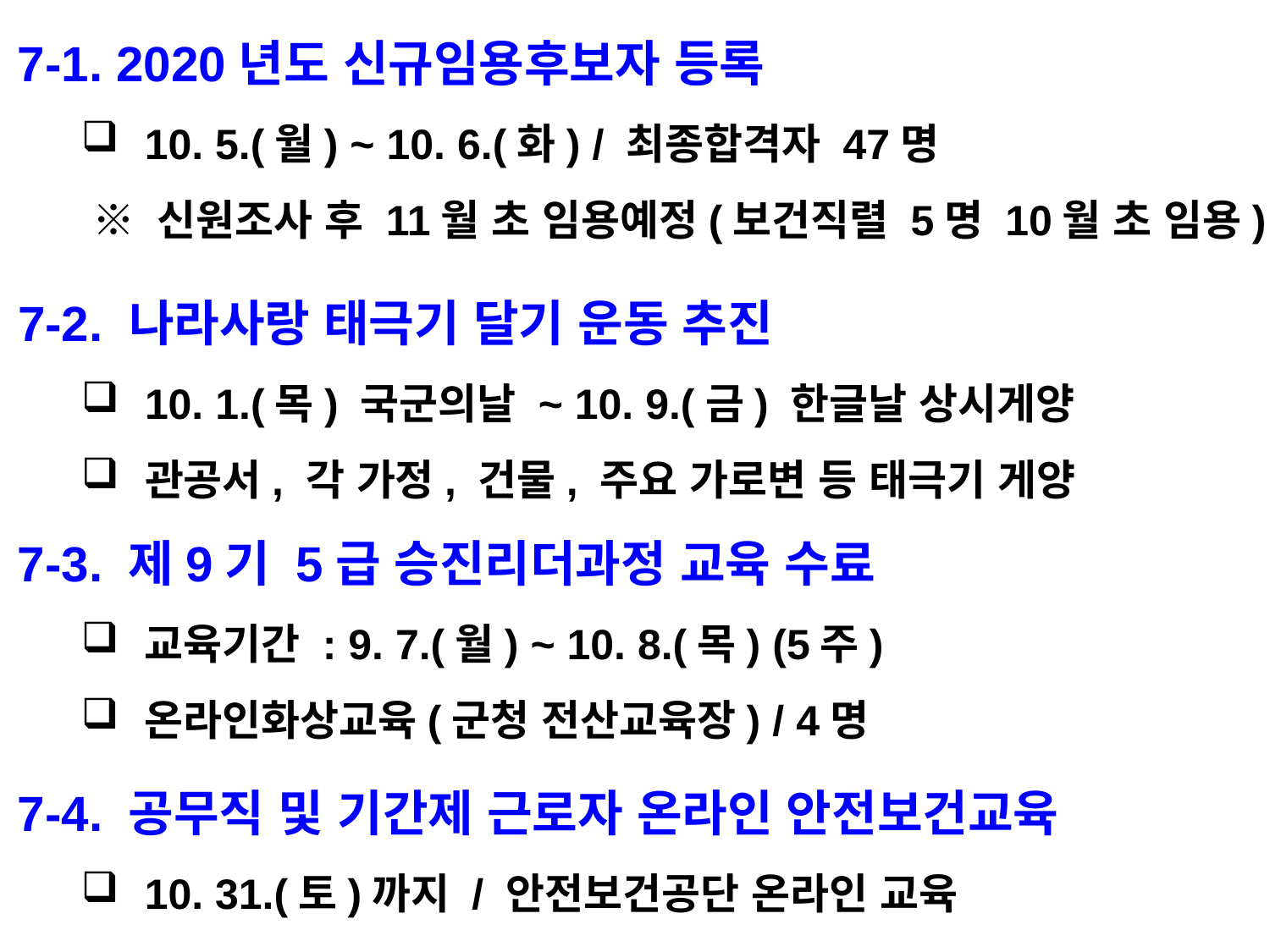

7-1. 2020년도 신규임용후보자 등록
10. 5.(월) ~ 10. 6.(화) / 최종합격자 47명
 ※ 신원조사 후 11월 초 임용예정(보건직렬 5명 10월 초 임용)
7-2. 나라사랑 태극기 달기 운동 추진
10. 1.(목) 국군의날 ~ 10. 9.(금) 한글날 상시게양
관공서, 각 가정, 건물, 주요 가로변 등 태극기 게양
7-3. 제9기 5급 승진리더과정 교육 수료
교육기간 : 9. 7.(월) ~ 10. 8.(목) (5주)
온라인화상교육(군청 전산교육장) / 4명
7-4. 공무직 및 기간제 근로자 온라인 안전보건교육
10. 31.(토)까지 / 안전보건공단 온라인 교육